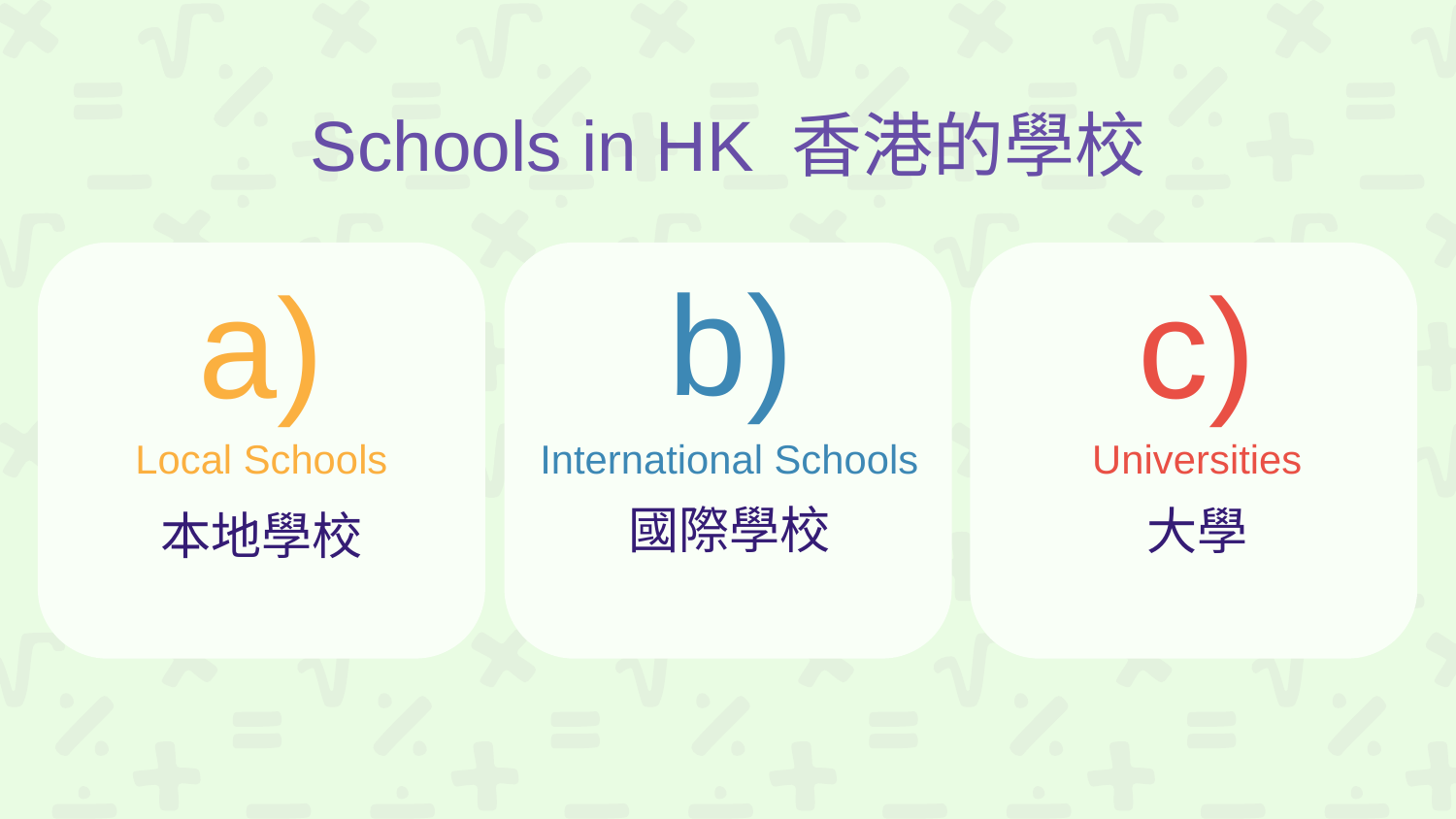

# Schools in HK 香港的學校

b)
a)
c)

Local Schools
Universities
International Schools
國際學校
大學
本地學校